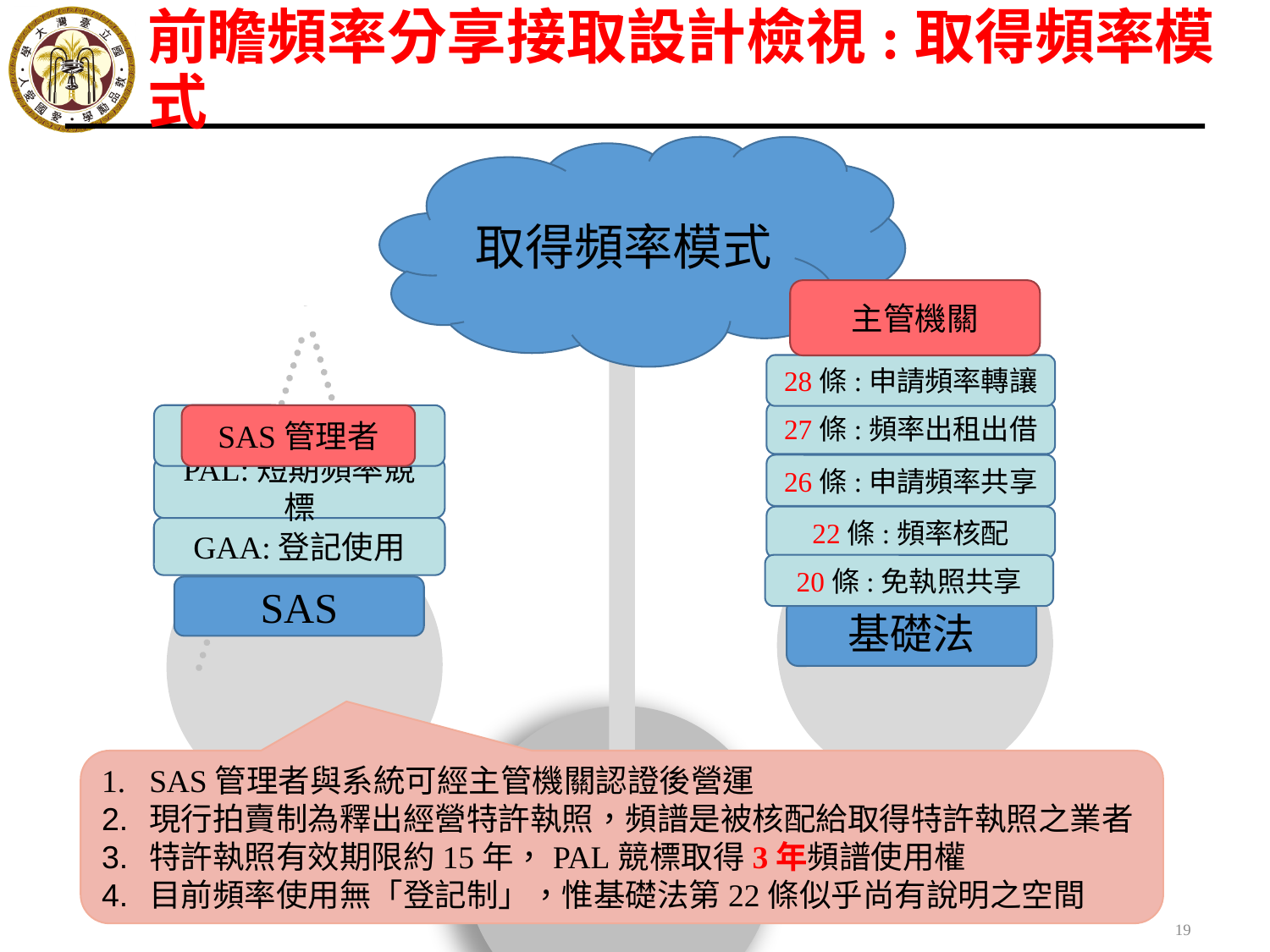

前瞻頻率分享接取設計檢視:取得頻率模式

取得頻率模式

主管機關

28條:申請頻率轉讓
27條:頻率出租出借
IA:頻率核配
SAS管理者
26條:申請頻率共享
PAL:短期頻率競標
22條:頻率核配
GAA:登記使用
20條:免執照共享
SAS
基礎法

SAS管理者與系統可經主管機關認證後營運
現行拍賣制為釋出經營特許執照，頻譜是被核配給取得特許執照之業者
特許執照有效期限約15年，PAL競標取得3年頻譜使用權
目前頻率使用無「登記制」，惟基礎法第22條似乎尚有說明之空間
19